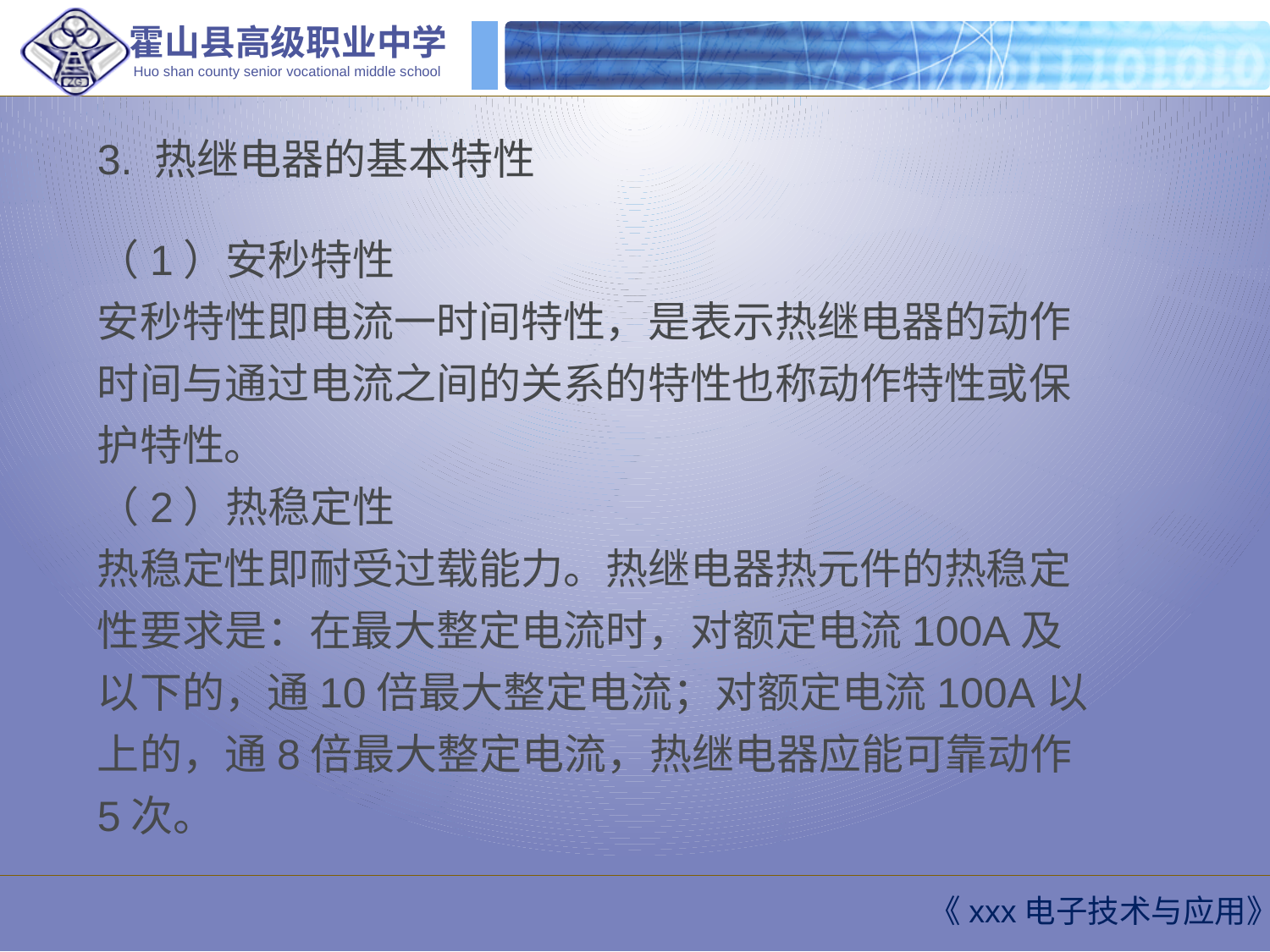

3. 热继电器的基本特性
（1）安秒特性
安秒特性即电流一时间特性，是表示热继电器的动作时间与通过电流之间的关系的特性也称动作特性或保护特性。
（2）热稳定性
热稳定性即耐受过载能力。热继电器热元件的热稳定性要求是：在最大整定电流时，对额定电流100A及以下的，通10倍最大整定电流；对额定电流100A以上的，通8倍最大整定电流，热继电器应能可靠动作5次。